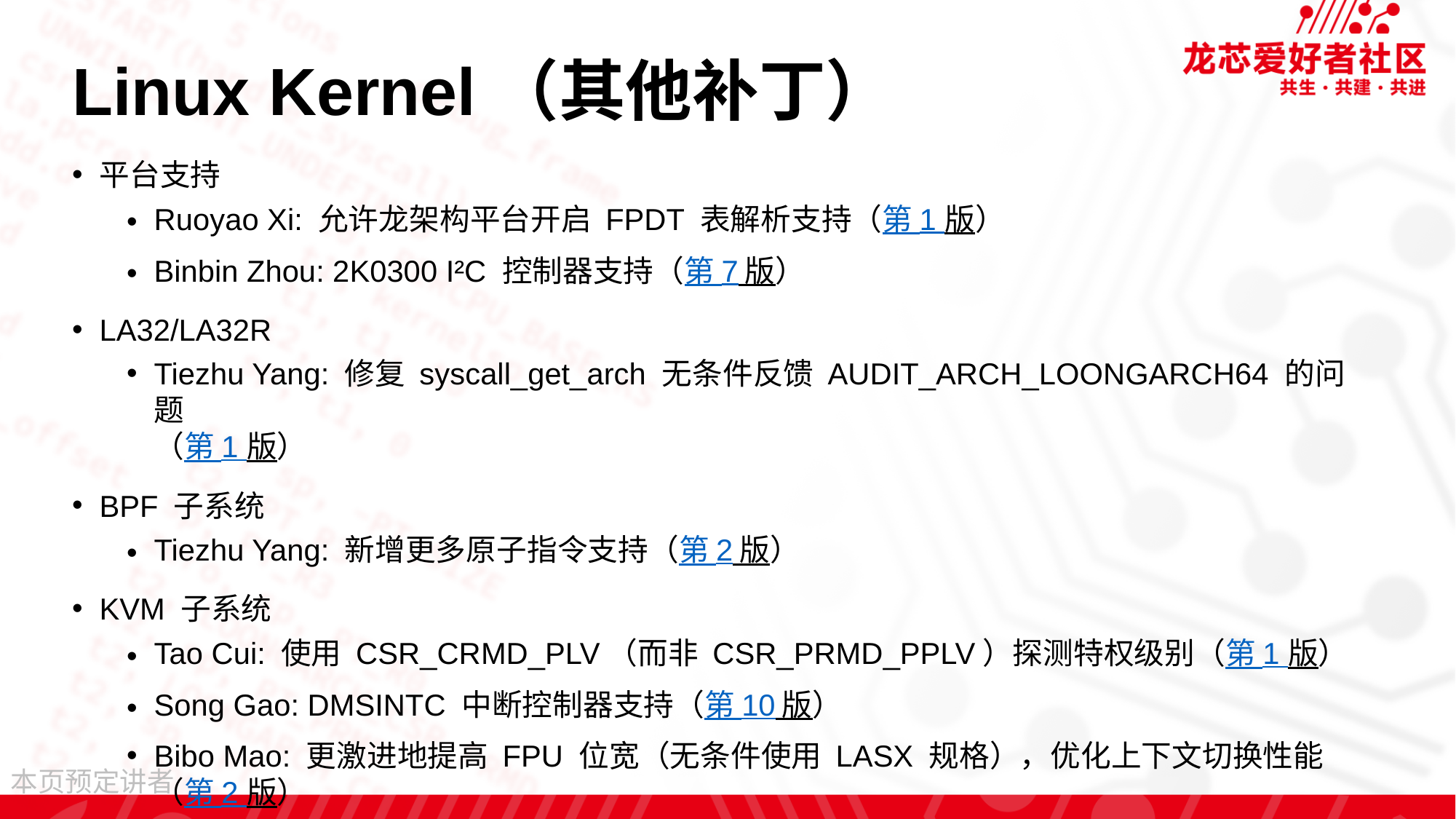

# Linux Kernel（其他补丁）
平台支持
Ruoyao Xi: 允许龙架构平台开启 FPDT 表解析支持（第 1 版）
Binbin Zhou: 2K0300 I²C 控制器支持（第 7 版）
LA32/LA32R
Tiezhu Yang: 修复 syscall_get_arch 无条件反馈 AUDIT_ARCH_LOONGARCH64 的问题
（第 1 版）
BPF 子系统
Tiezhu Yang: 新增更多原子指令支持（第 2 版）
KVM 子系统
Tao Cui: 使用 CSR_CRMD_PLV（而非 CSR_PRMD_PPLV）探测特权级别（第 1 版）
Song Gao: DMSINTC 中断控制器支持（第 10 版）
Bibo Mao: 更激进地提高 FPU 位宽（无条件使用 LASX 规格），优化上下文切换性能
（第 2 版）